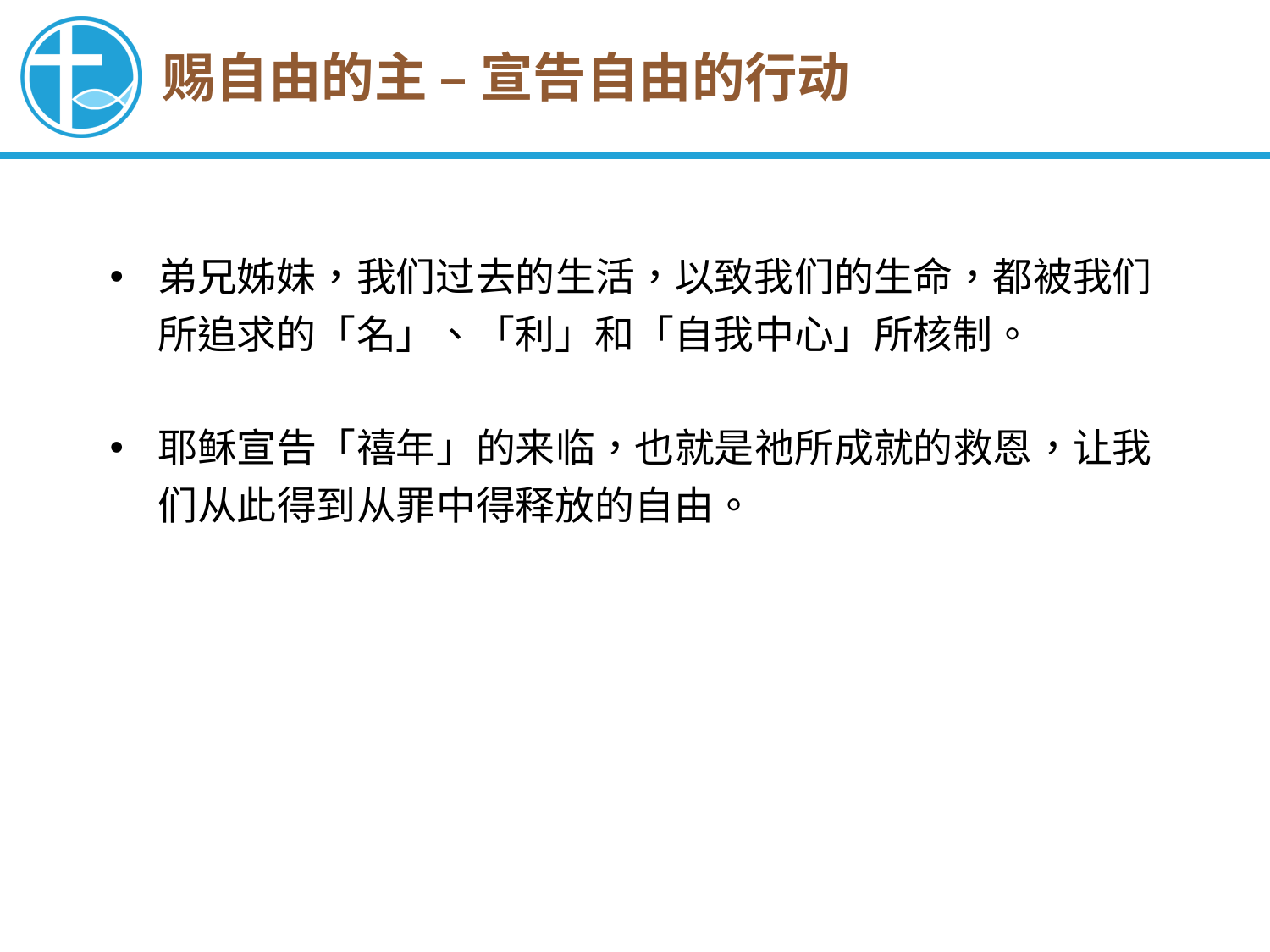

赐自由的主 – 宣告自由的行动
弟兄姊妹，我们过去的生活，以致我们的生命，都被我们所追求的「名」、「利」和「自我中心」所核制。

耶稣宣告「禧年」的来临，也就是祂所成就的救恩，让我们从此得到从罪中得释放的自由。